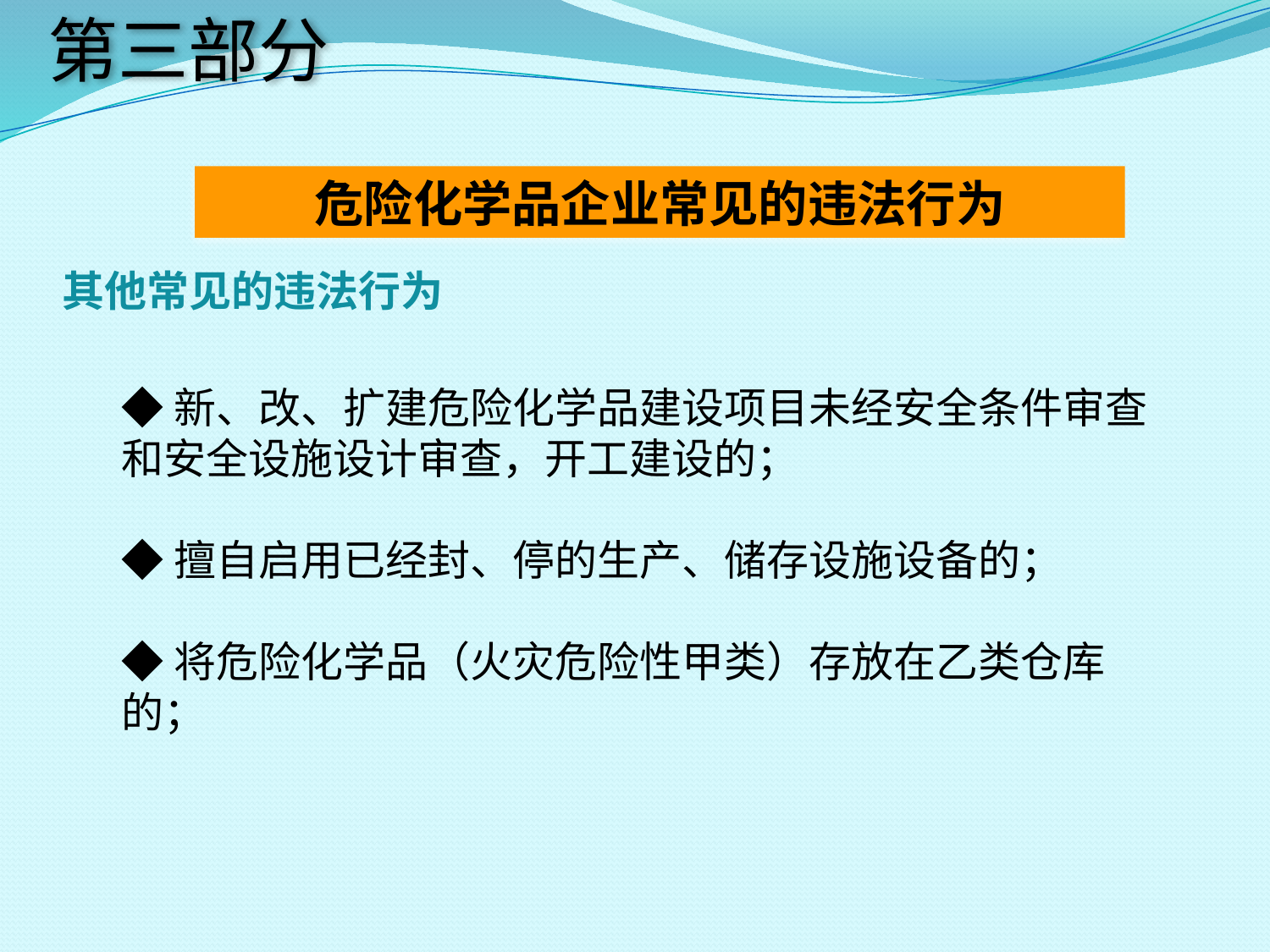

第三部分
危险化学品企业常见的违法行为
其他常见的违法行为

◆新、改、扩建危险化学品建设项目未经安全条件审查和安全设施设计审查，开工建设的；

◆擅自启用已经封、停的生产、储存设施设备的；

◆将危险化学品（火灾危险性甲类）存放在乙类仓库的；